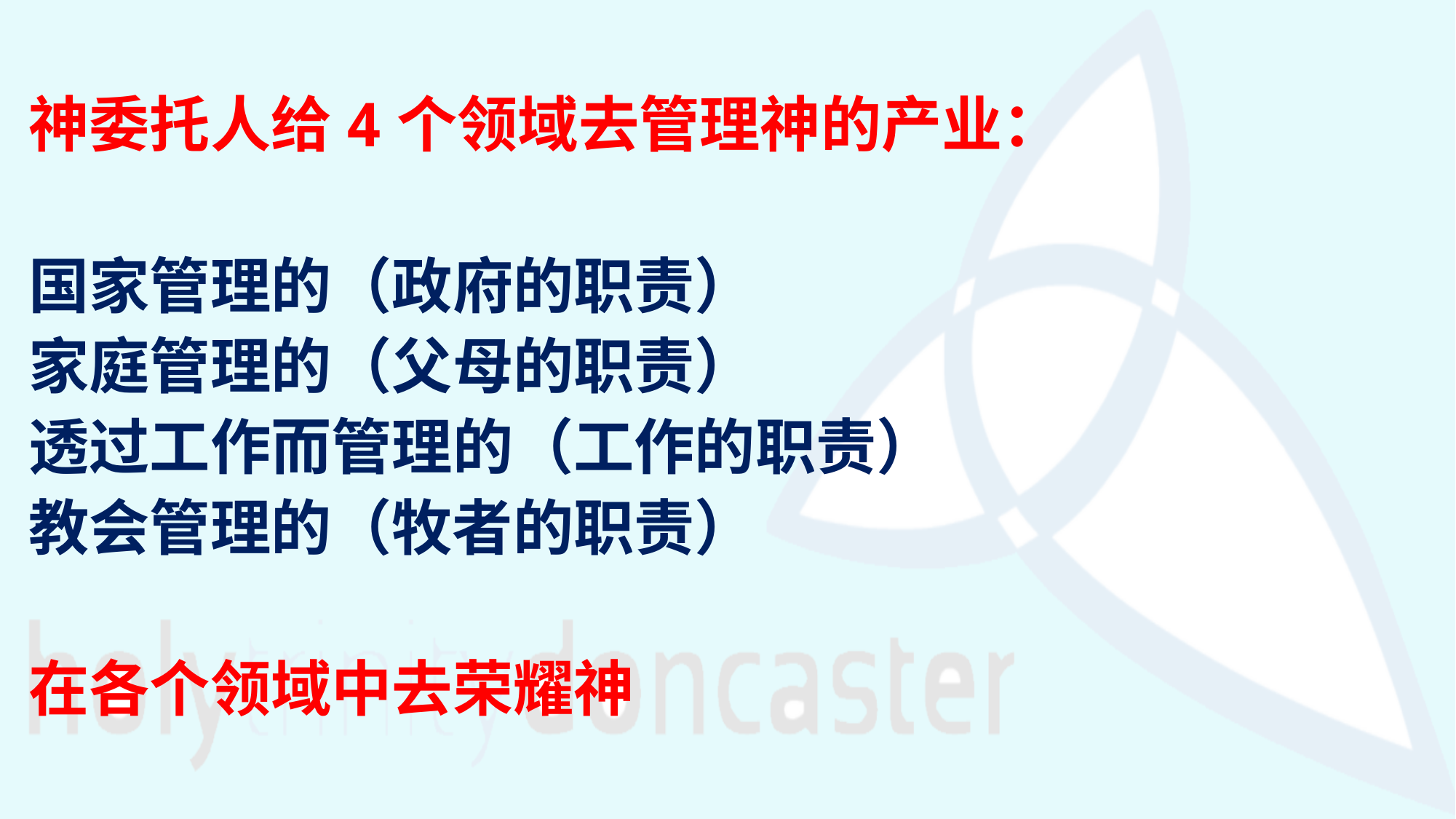

神委托人给4个领域去管理神的产业：

国家管理的（政府的职责）
家庭管理的（父母的职责）
透过工作而管理的（工作的职责）
教会管理的（牧者的职责）

在各个领域中去荣耀神